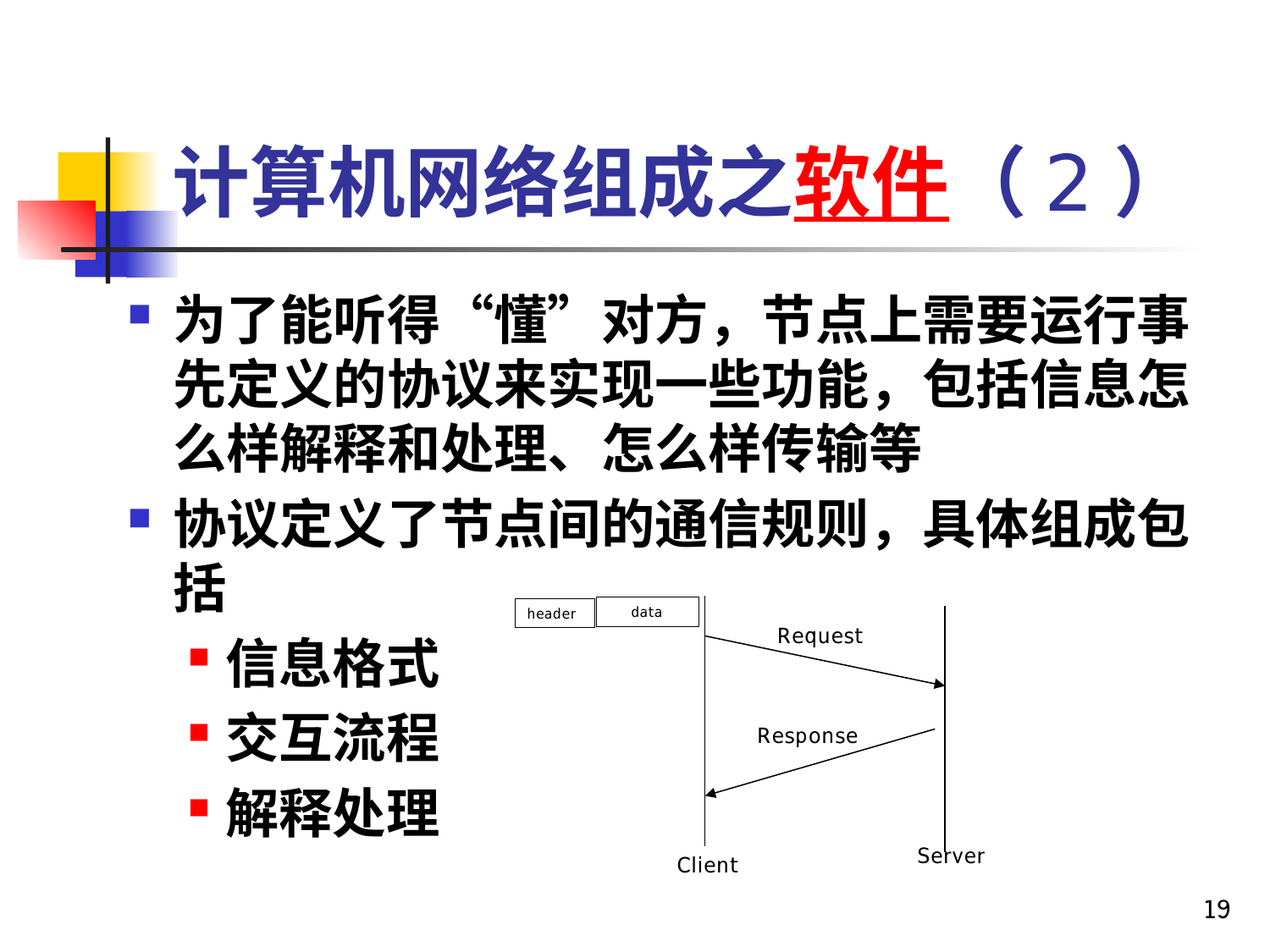

# 计算机网络组成之软件（2）
为了能听得“懂”对方，节点上需要运行事先定义的协议来实现一些功能，包括信息怎么样解释和处理、怎么样传输等
协议定义了节点间的通信规则，具体组成包括
信息格式
交互流程
解释处理

data
header
Request
Response
Server
Client
19